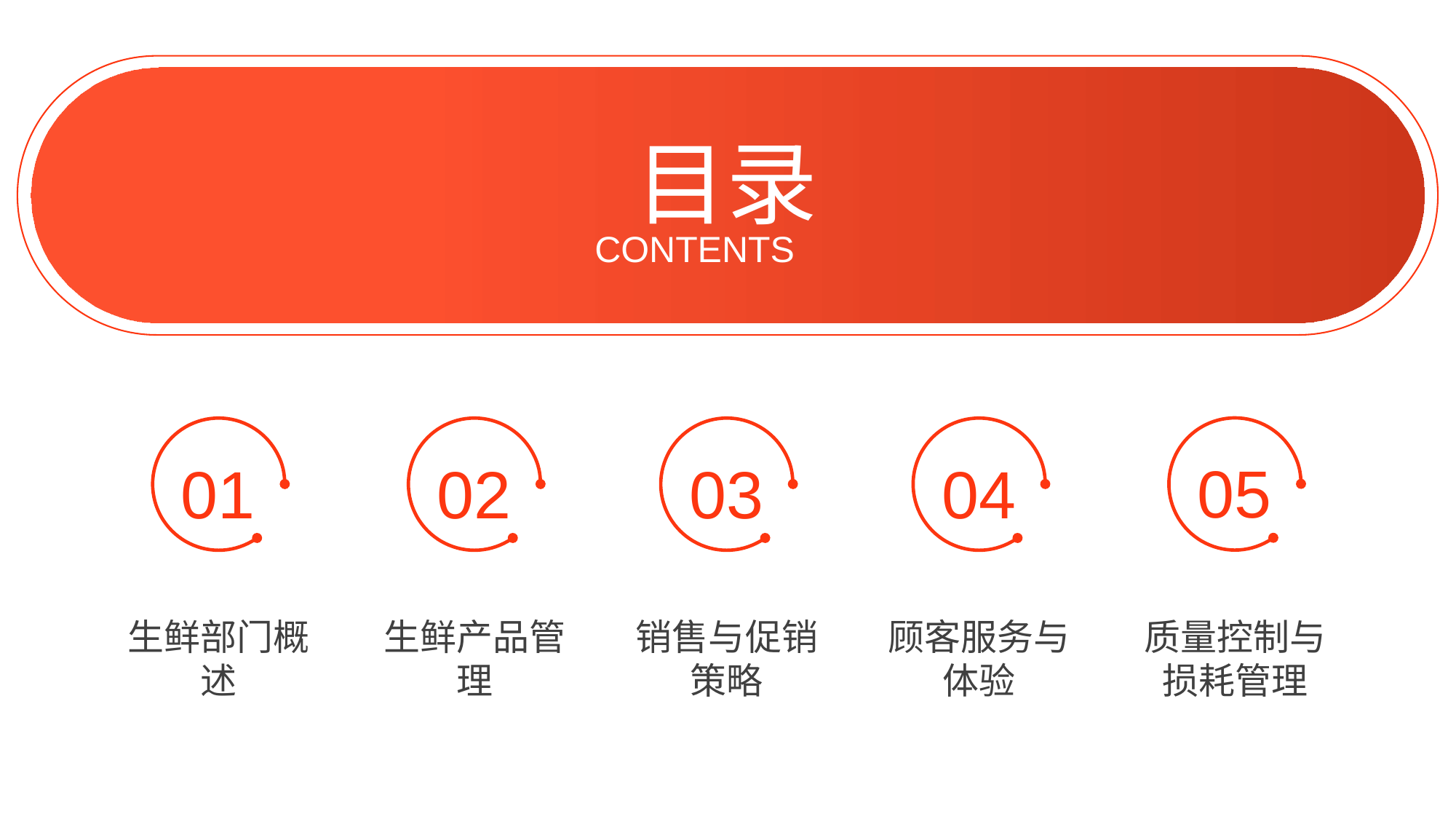

目录
CONTENTS

05
01
02
03
04
生鲜部门概述
生鲜产品管理
销售与促销策略
顾客服务与体验
质量控制与损耗管理